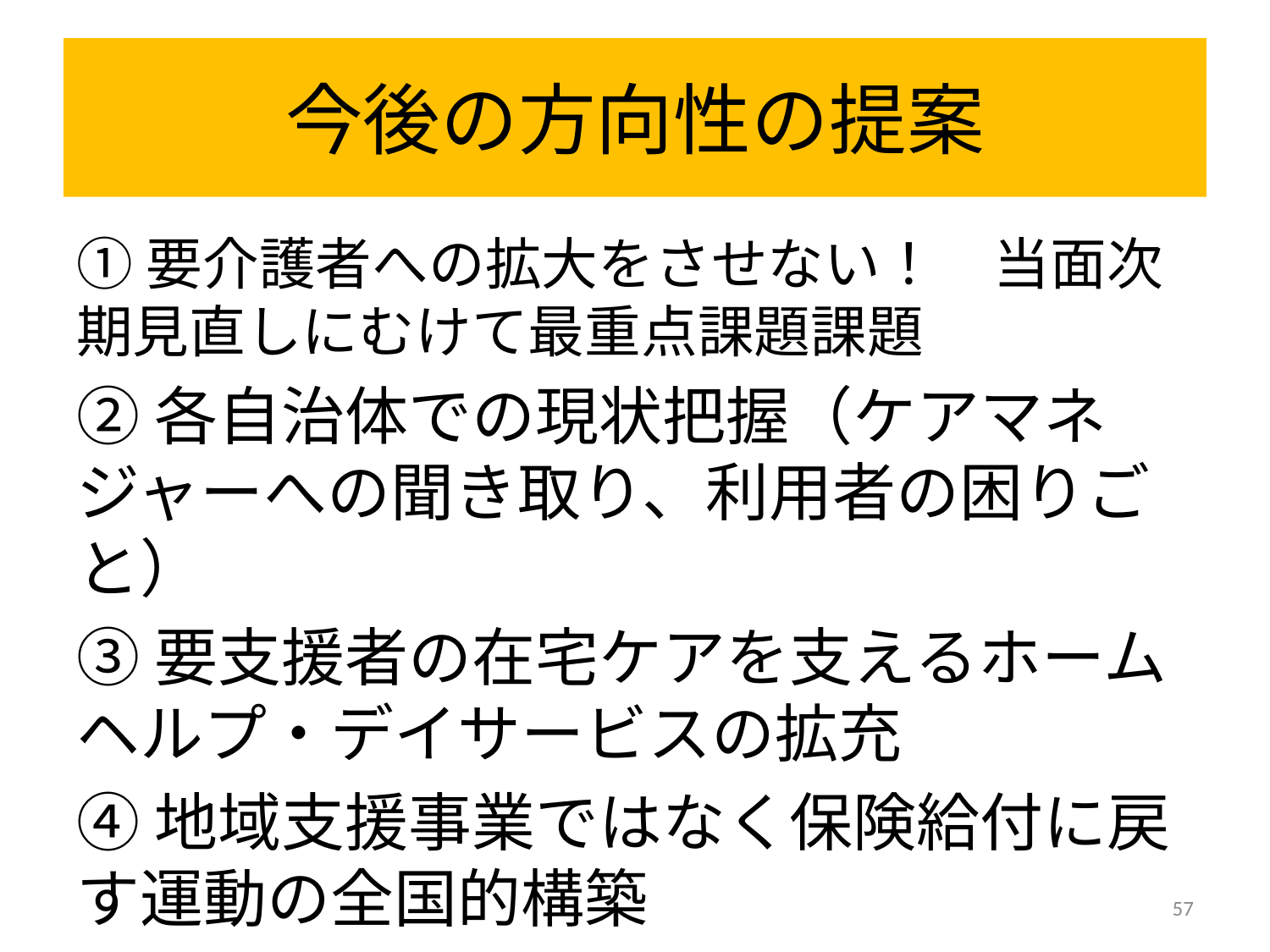

# 今後の方向性の提案
①要介護者への拡大をさせない！　当面次期見直しにむけて最重点課題課題
②各自治体での現状把握（ケアマネジャーへの聞き取り、利用者の困りごと）
③要支援者の在宅ケアを支えるホームヘルプ・デイサービスの拡充
④地域支援事業ではなく保険給付に戻す運動の全国的構築

57